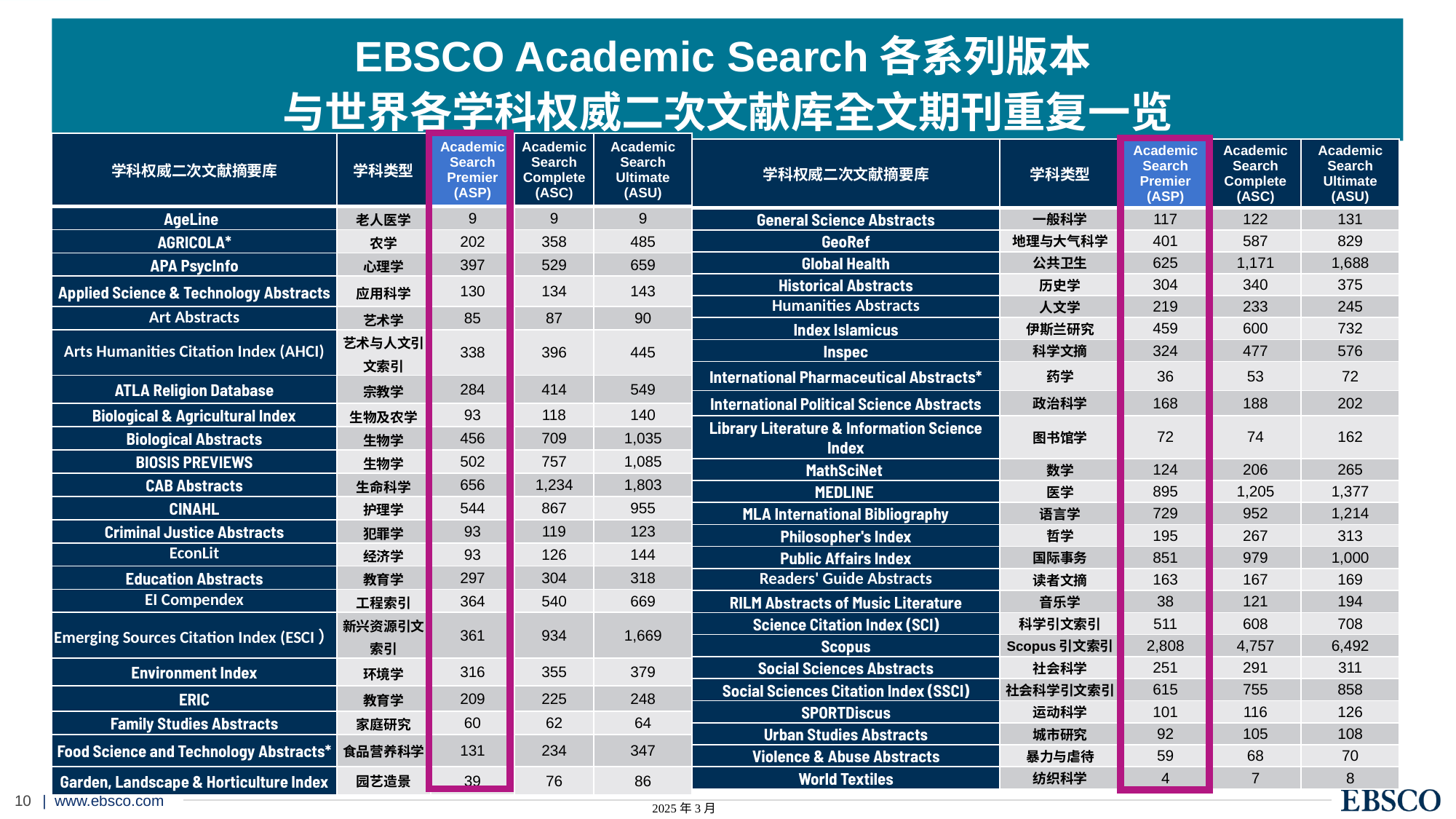

# EBSCO Academic Search各系列版本 与世界各学科权威二次文献库全文期刊重复一览

| 学科权威二次文献摘要库 | 学科类型 | Academic Search Premier (ASP) | Academic Search Complete (ASC) | Academic Search Ultimate (ASU) |
| --- | --- | --- | --- | --- |
| AgeLine | 老人医学 | 9 | 9 | 9 |
| AGRICOLA\* | 农学 | 202 | 358 | 485 |
| APA PsycInfo | 心理学 | 397 | 529 | 659 |
| Applied Science & Technology Abstracts | 应用科学 | 130 | 134 | 143 |
| Art Abstracts | 艺术学 | 85 | 87 | 90 |
| Arts Humanities Citation Index (AHCI) | 艺术与人文引文索引 | 338 | 396 | 445 |
| ATLA Religion Database | 宗教学 | 284 | 414 | 549 |
| Biological & Agricultural Index | 生物及农学 | 93 | 118 | 140 |
| Biological Abstracts | 生物学 | 456 | 709 | 1,035 |
| BIOSIS PREVIEWS | 生物学 | 502 | 757 | 1,085 |
| CAB Abstracts | 生命科学 | 656 | 1,234 | 1,803 |
| CINAHL | 护理学 | 544 | 867 | 955 |
| Criminal Justice Abstracts | 犯罪学 | 93 | 119 | 123 |
| EconLit | 经济学 | 93 | 126 | 144 |
| Education Abstracts | 教育学 | 297 | 304 | 318 |
| EI Compendex | 工程索引 | 364 | 540 | 669 |
| Emerging Sources Citation Index (ESCI） | 新兴资源引文索引 | 361 | 934 | 1,669 |
| Environment Index | 环境学 | 316 | 355 | 379 |
| ERIC | 教育学 | 209 | 225 | 248 |
| Family Studies Abstracts | 家庭研究 | 60 | 62 | 64 |
| Food Science and Technology Abstracts\* | 食品营养科学 | 131 | 234 | 347 |
| Garden, Landscape & Horticulture Index | 园艺造景 | 39 | 76 | 86 |

| 学科权威二次文献摘要库 | 学科类型 | Academic Search Premier (ASP) | Academic Search Complete (ASC) | Academic Search Ultimate (ASU) |
| --- | --- | --- | --- | --- |
| General Science Abstracts | 一般科学 | 117 | 122 | 131 |
| GeoRef | 地理与大气科学 | 401 | 587 | 829 |
| Global Health | 公共卫生 | 625 | 1,171 | 1,688 |
| Historical Abstracts | 历史学 | 304 | 340 | 375 |
| Humanities Abstracts | 人文学 | 219 | 233 | 245 |
| Index Islamicus | 伊斯兰研究 | 459 | 600 | 732 |
| Inspec | 科学文摘 | 324 | 477 | 576 |
| International Pharmaceutical Abstracts\* | 药学 | 36 | 53 | 72 |
| International Political Science Abstracts | 政治科学 | 168 | 188 | 202 |
| Library Literature & Information Science Index | 图书馆学 | 72 | 74 | 162 |
| MathSciNet | 数学 | 124 | 206 | 265 |
| MEDLINE | 医学 | 895 | 1,205 | 1,377 |
| MLA International Bibliography | 语言学 | 729 | 952 | 1,214 |
| Philosopher's Index | 哲学 | 195 | 267 | 313 |
| Public Affairs Index | 国际事务 | 851 | 979 | 1,000 |
| Readers' Guide Abstracts | 读者文摘 | 163 | 167 | 169 |
| RILM Abstracts of Music Literature | 音乐学 | 38 | 121 | 194 |
| Science Citation Index (SCI) | 科学引文索引 | 511 | 608 | 708 |
| Scopus | Scopus引文索引 | 2,808 | 4,757 | 6,492 |
| Social Sciences Abstracts | 社会科学 | 251 | 291 | 311 |
| Social Sciences Citation Index (SSCI) | 社会科学引文索引 | 615 | 755 | 858 |
| SPORTDiscus | 运动科学 | 101 | 116 | 126 |
| Urban Studies Abstracts | 城市研究 | 92 | 105 | 108 |
| Violence & Abuse Abstracts | 暴力与虐待 | 59 | 68 | 70 |
| World Textiles | 纺织科学 | 4 | 7 | 8 |

2025年3月